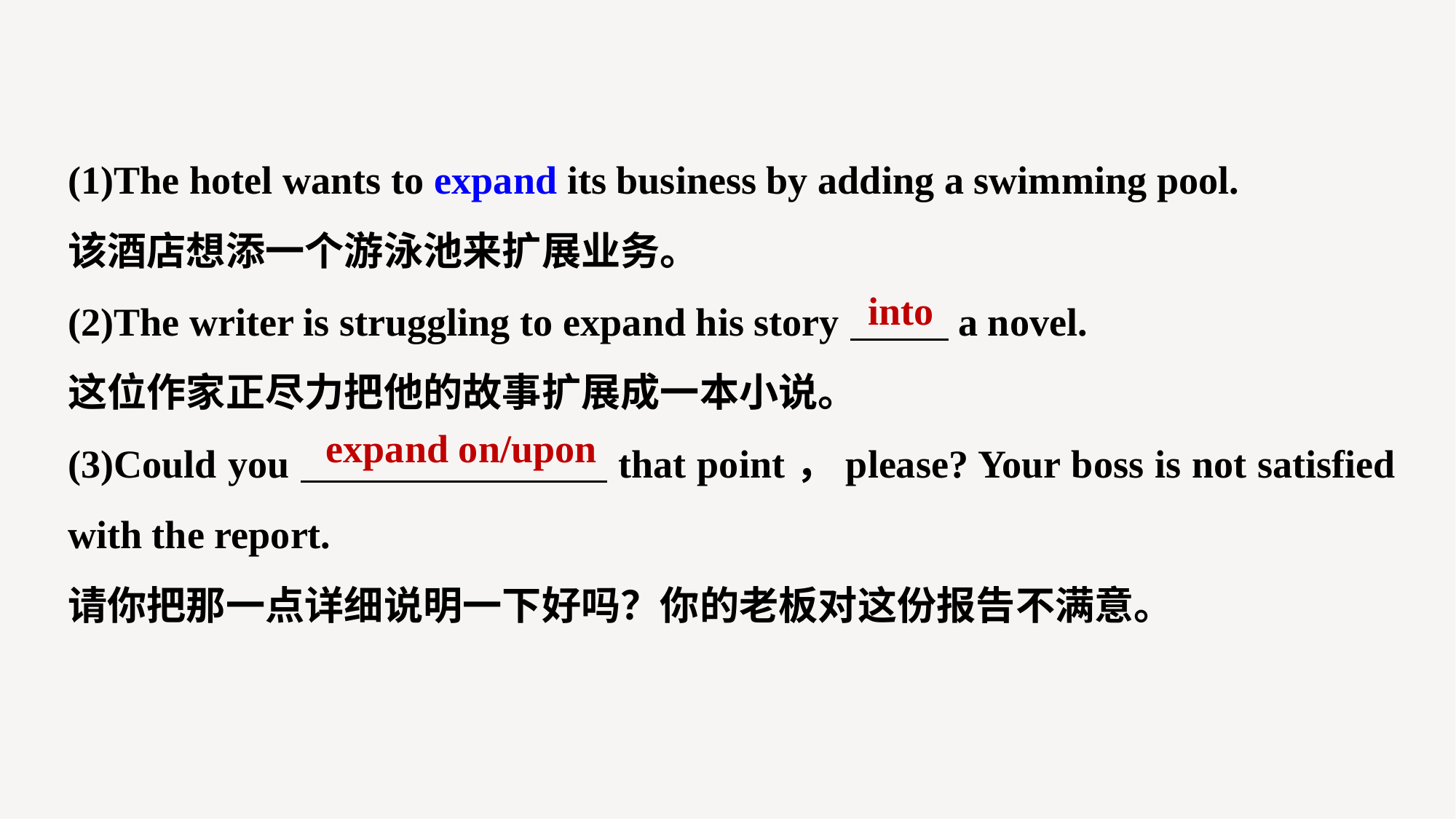

(1)The hotel wants to expand its business by adding a swimming pool.
该酒店想添一个游泳池来扩展业务。
(2)The writer is struggling to expand his story            a novel.
这位作家正尽力把他的故事扩展成一本小说。
(3)Could you                              that point，please? Your boss is not satisfied with the report.
请你把那一点详细说明一下好吗？你的老板对这份报告不满意。
into
expand on/upon